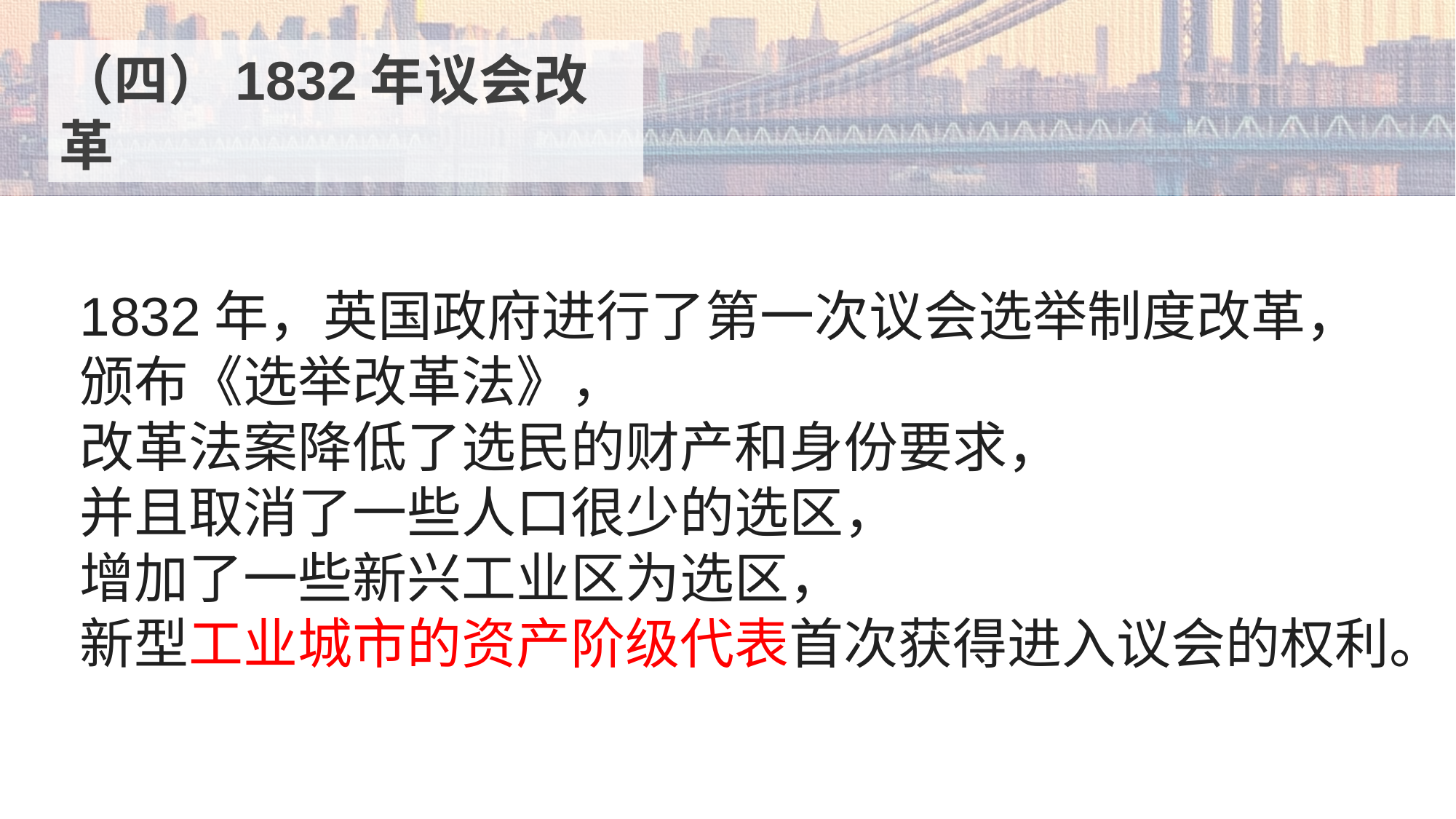

（四）1832年议会改革
1832年，英国政府进行了第一次议会选举制度改革，
颁布《选举改革法》，
改革法案降低了选民的财产和身份要求，
并且取消了一些人口很少的选区，
增加了一些新兴工业区为选区，
新型工业城市的资产阶级代表首次获得进入议会的权利。
31